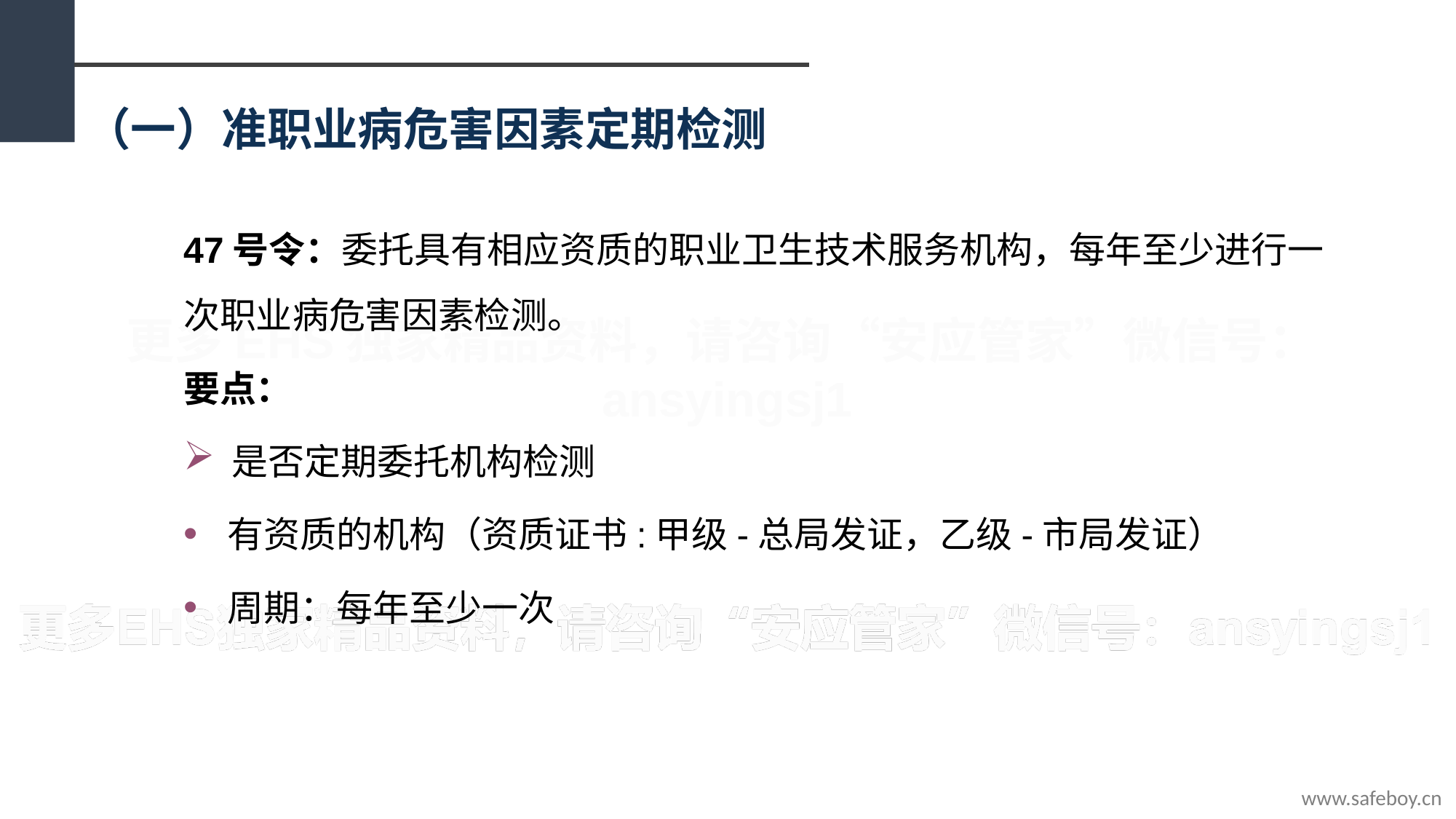

（一）准职业病危害因素定期检测
47号令：委托具有相应资质的职业卫生技术服务机构，每年至少进行一次职业病危害因素检测。
要点：
 是否定期委托机构检测
 有资质的机构（资质证书:甲级-总局发证，乙级-市局发证）
 周期：每年至少一次